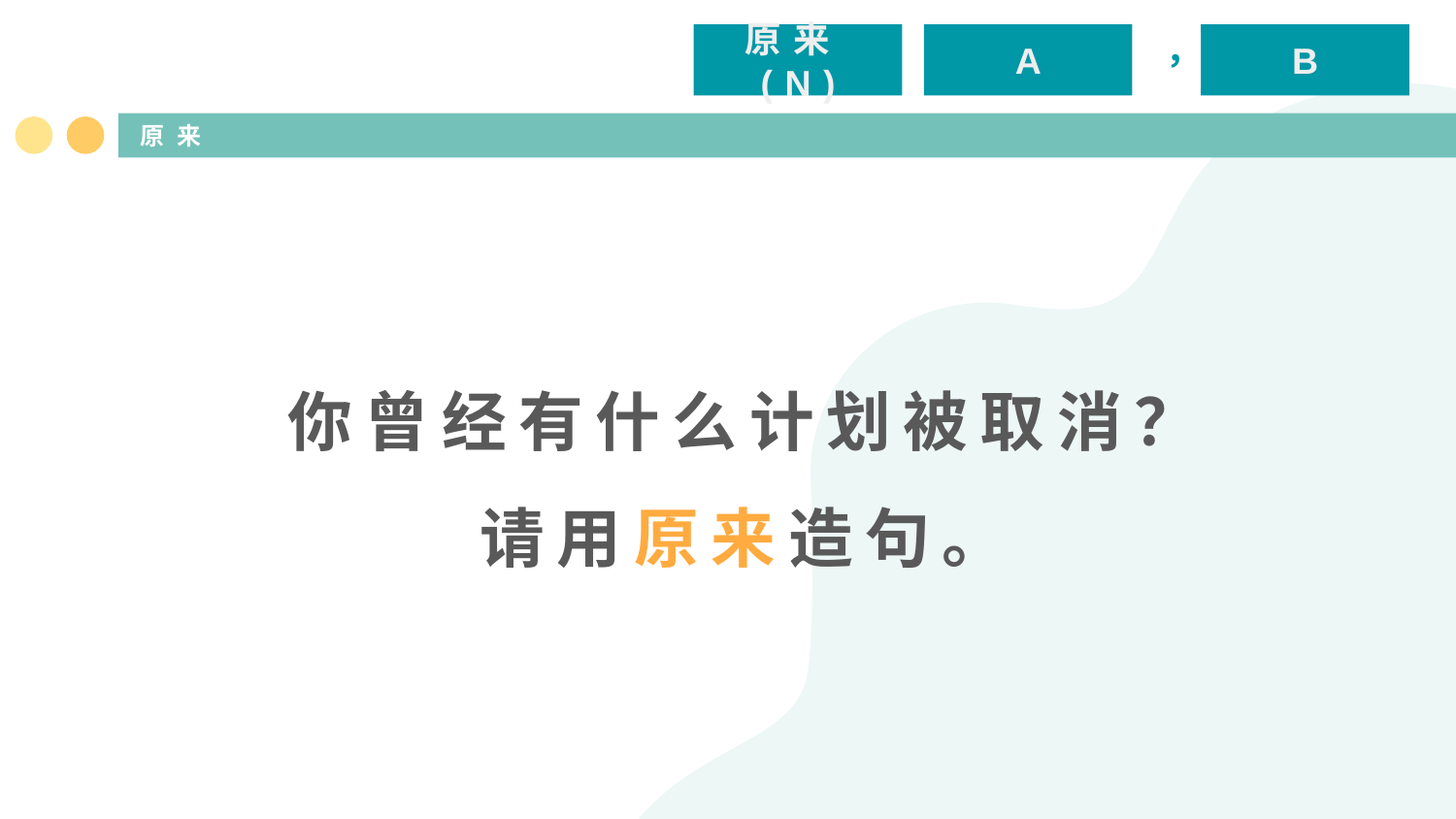

原来(N)
A
B
，
# 原来
你曾经有什么计划被取消？
请用原来造句。